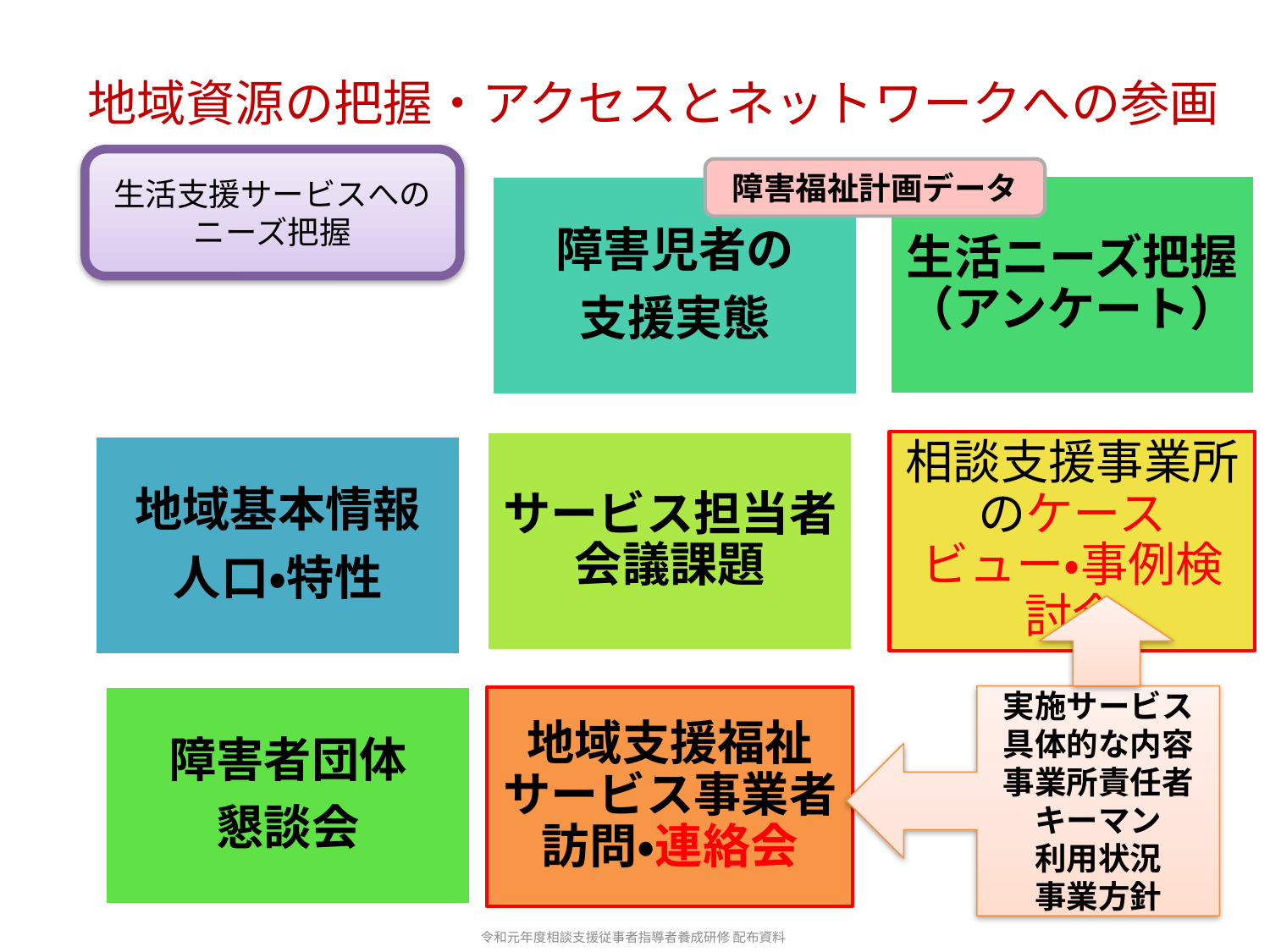

地域資源の把握・アクセスとネットワークへの参画
生活支援サービスへのニーズ把握
障害福祉計画データ
地域基本情報
人口・特性
障害児者の
支援実態
生活ニーズ把握（アンケート）
障害者団体
懇談会
サービス担当者会議課題
相談支援事業所のケースビュー・事例検討会
地域支援福祉サービス事業者訪問・連絡会

実施サービス
具体的な内容
事業所責任者
キーマン
利用状況
事業方針
令和元年度相談支援従事者指導者養成研修 配布資料